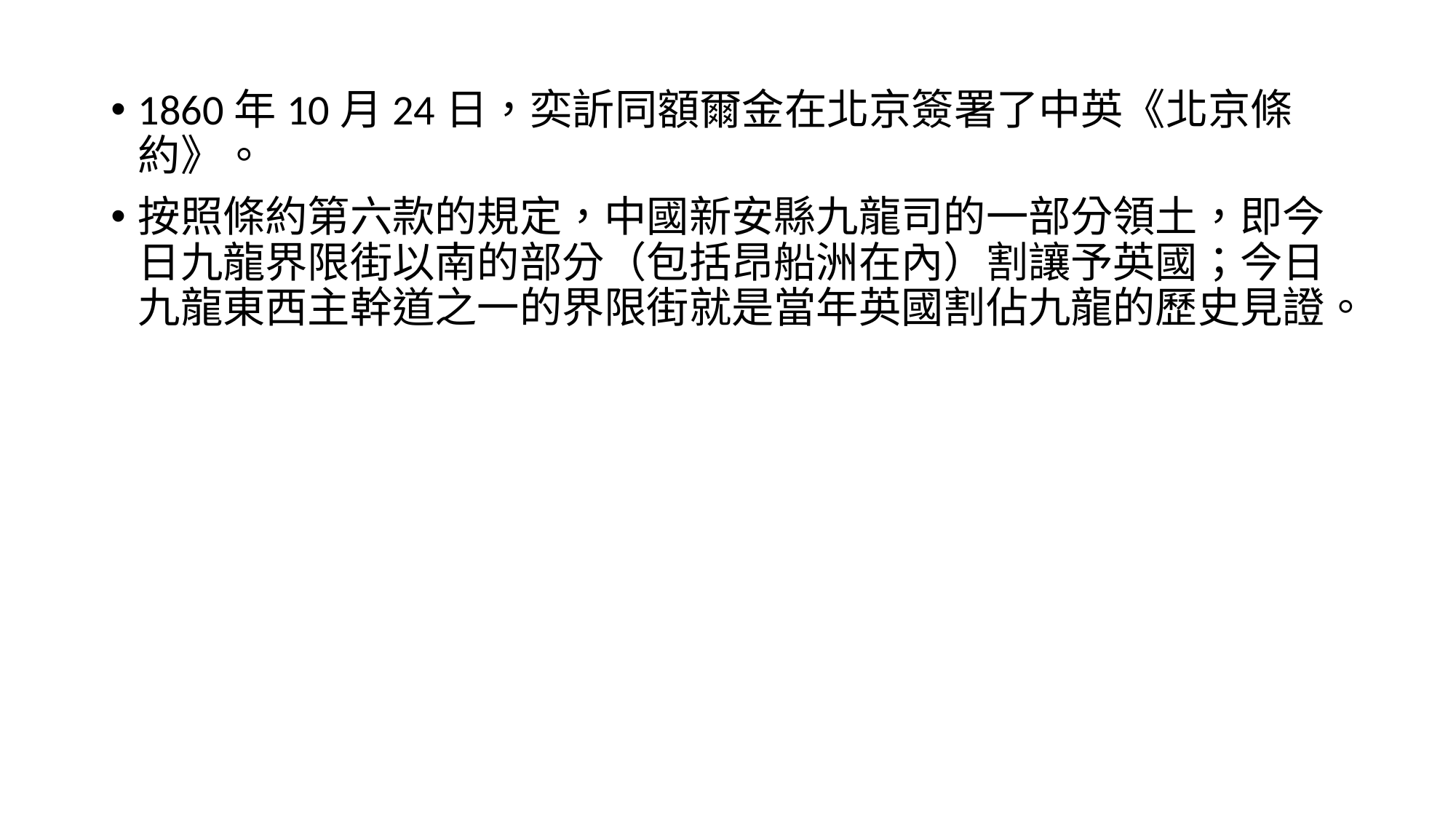

1860年10月24日，奕訢同額爾金在北京簽署了中英《北京條約》。
按照條約第六款的規定，中國新安縣九龍司的一部分領土，即今日九龍界限街以南的部分（包括昂船洲在內）割讓予英國；今日九龍東西主幹道之一的界限街就是當年英國割佔九龍的歷史見證。
#